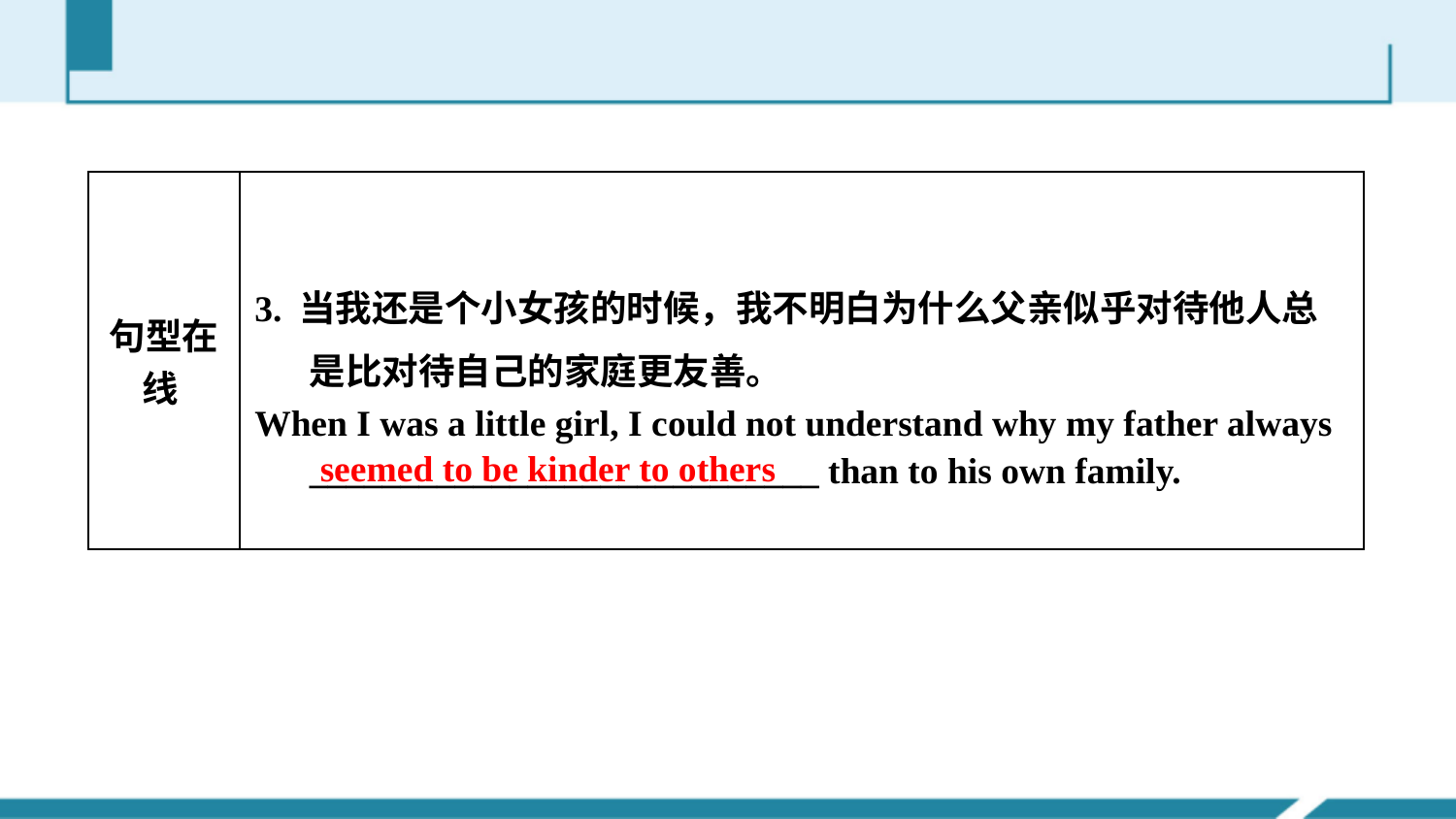

| 句型在线 | 3. 当我还是个小女孩的时候，我不明白为什么父亲似乎对待他人总是比对待自己的家庭更友善。 When I was a little girl, I could not understand why my father always \_\_\_\_\_\_\_\_\_\_\_\_\_\_\_\_\_\_\_\_\_\_\_\_\_\_\_\_ than to his own family. |
| --- | --- |
seemed to be kinder to others